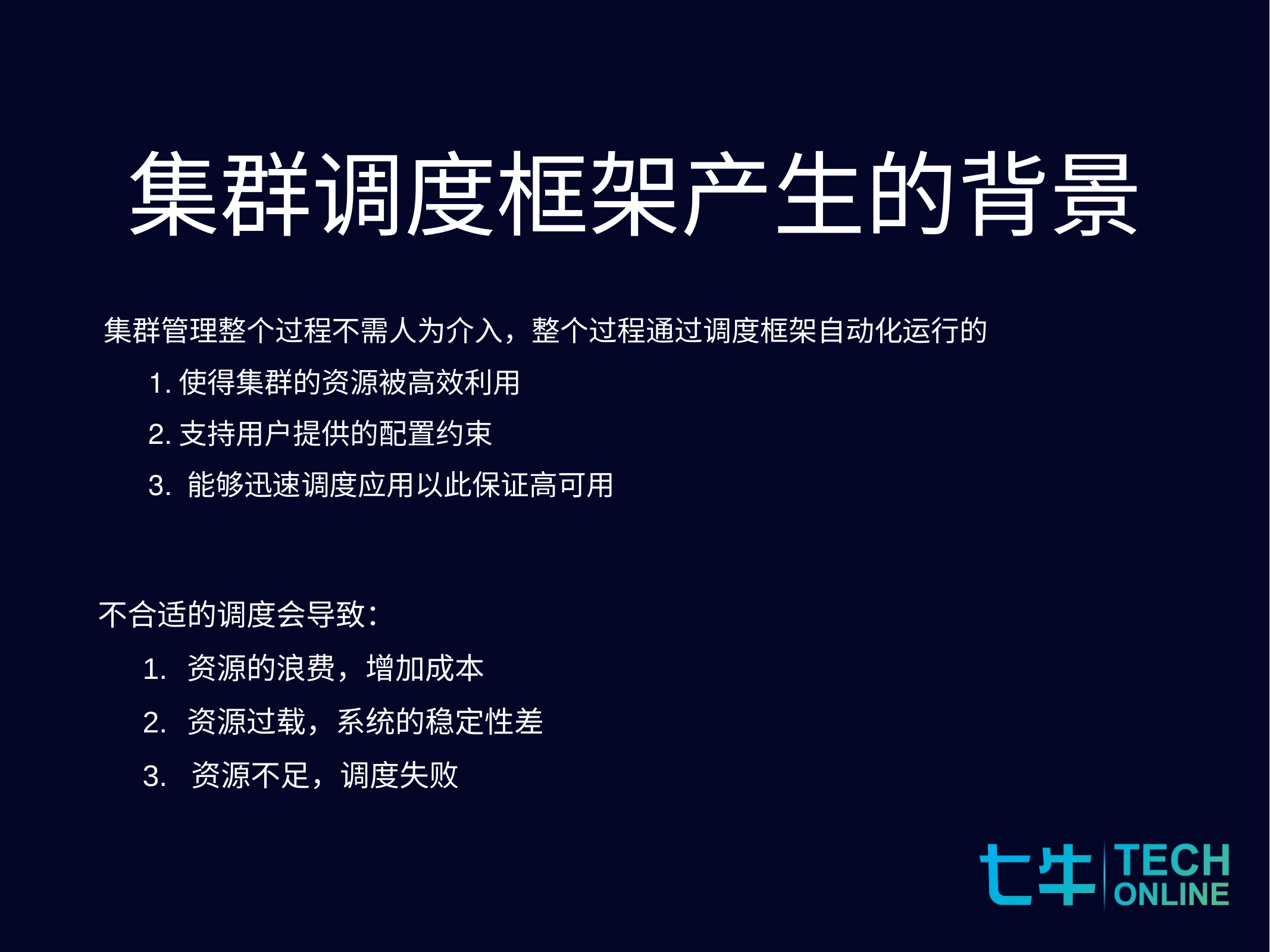

集群调度框架产生的背景
集群管理整个过程不需人为介入，整个过程通过调度框架自动化运行的
1.使得集群的资源被高效利用
2.支持用户提供的配置约束
3. 能够迅速调度应用以此保证高可用
不合适的调度会导致：
1.	资源的浪费，增加成本
2.	资源过载，系统的稳定性差
3.  资源不足，调度失败